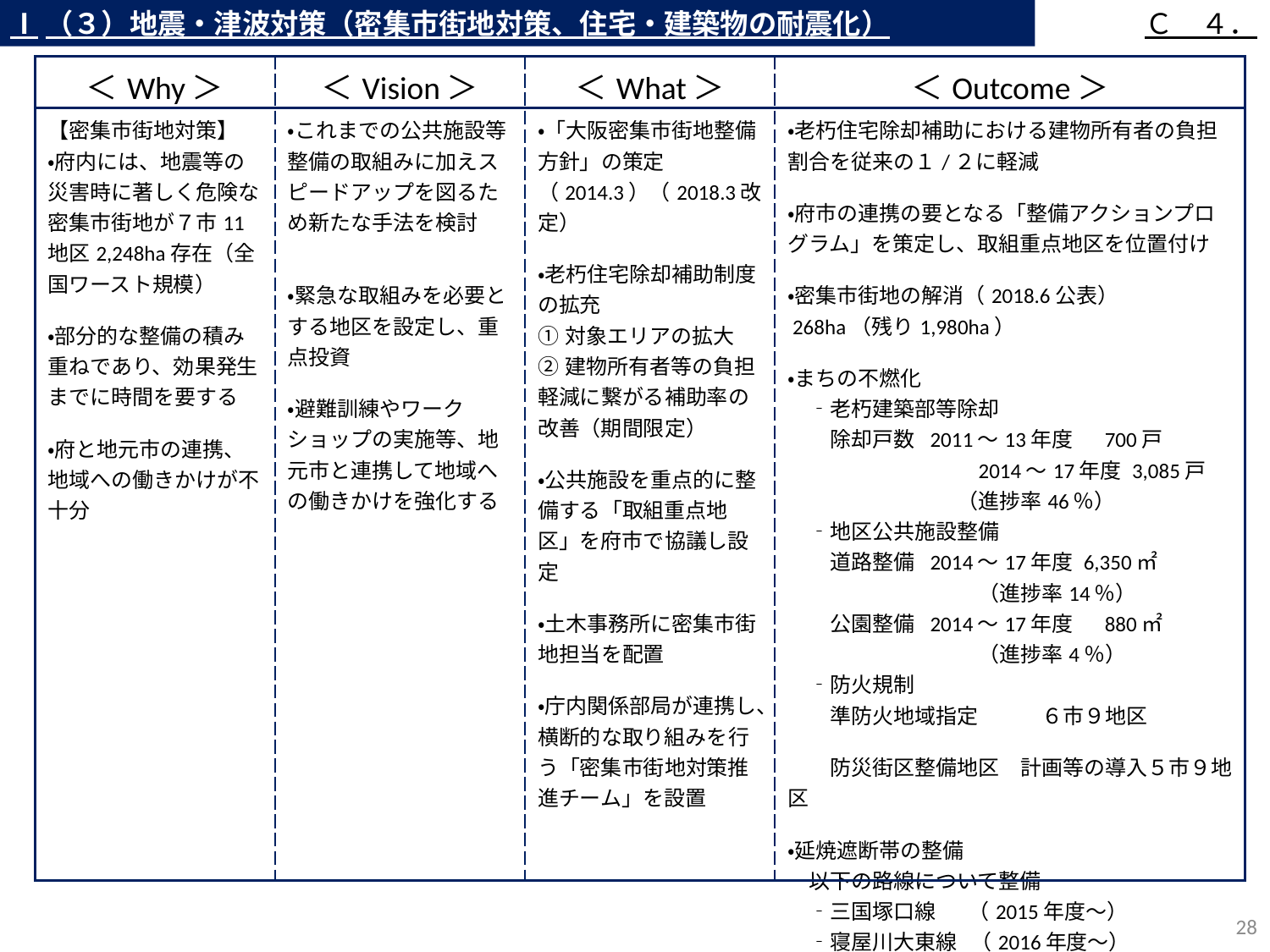

Ⅰ（３）地震・津波対策（密集市街地対策、住宅・建築物の耐震化）
Ｃ　４．
| ＜Why＞ | ＜Vision＞ | ＜What＞ | ＜Outcome＞ |
| --- | --- | --- | --- |
| 【密集市街地対策】 ・府内には、地震等の災害時に著しく危険な密集市街地が７市11地区2,248ha存在（全国ワースト規模） ・部分的な整備の積み重ねであり、効果発生までに時間を要する ・府と地元市の連携、地域への働きかけが不十分 | ・これまでの公共施設等整備の取組みに加えスピードアップを図るため新たな手法を検討 ・緊急な取組みを必要とする地区を設定し、重点投資 ・避難訓練やワークショップの実施等、地元市と連携して地域への働きかけを強化する | ・「大阪密集市街地整備方針」の策定（2014.3）（2018.3改定） ・老朽住宅除却補助制度の拡充 ①対象エリアの拡大 ②建物所有者等の負担軽減に繋がる補助率の改善（期間限定） ・公共施設を重点的に整備する「取組重点地区」を府市で協議し設定 ・土木事務所に密集市街地担当を配置 ・庁内関係部局が連携し、横断的な取り組みを行う「密集市街地対策推進チーム」を設置 | ・老朽住宅除却補助における建物所有者の負担割合を従来の１/２に軽減 ・府市の連携の要となる「整備アクションプログラム」を策定し、取組重点地区を位置付け ・密集市街地の解消（2018.6公表） 268ha（残り1,980ha） ・まちの不燃化 　‐老朽建築部等除却 　　除却戸数 2011～13年度　 700戸 　　　　　　　　2014～17年度 3,085戸 　　　　　　　　（進捗率46％） 　‐地区公共施設整備 　　道路整備 2014～17年度 6,350㎡ 　　　　　　　　　（進捗率14％） 　　公園整備 2014～17年度　 880㎡ 　　　　　　　　　（進捗率4％） 　‐防火規制 　　準防火地域指定　　　６市９地区 　　防災街区整備地区　計画等の導入５市９地区 ・延焼遮断帯の整備 　以下の路線について整備 　‐三国塚口線 （2015年度～） 　‐寝屋川大東線 （2016年度～） |
28